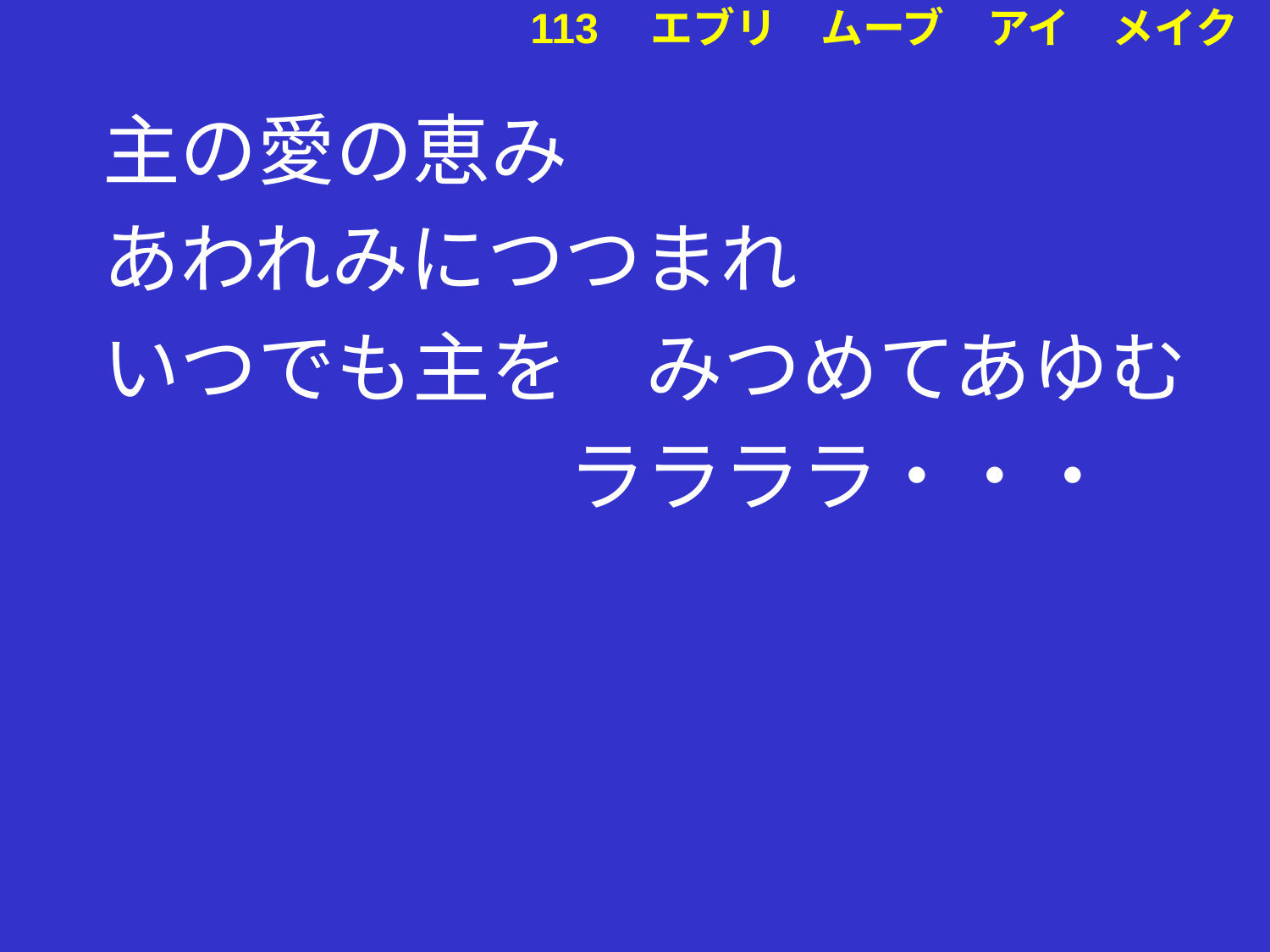

主の愛の恵み
あわれみにつつまれ
いつでも主を　みつめてあゆむ
　　　　　　ララララ・・・
# 113　エブリ　ムーブ　アイ　メイク